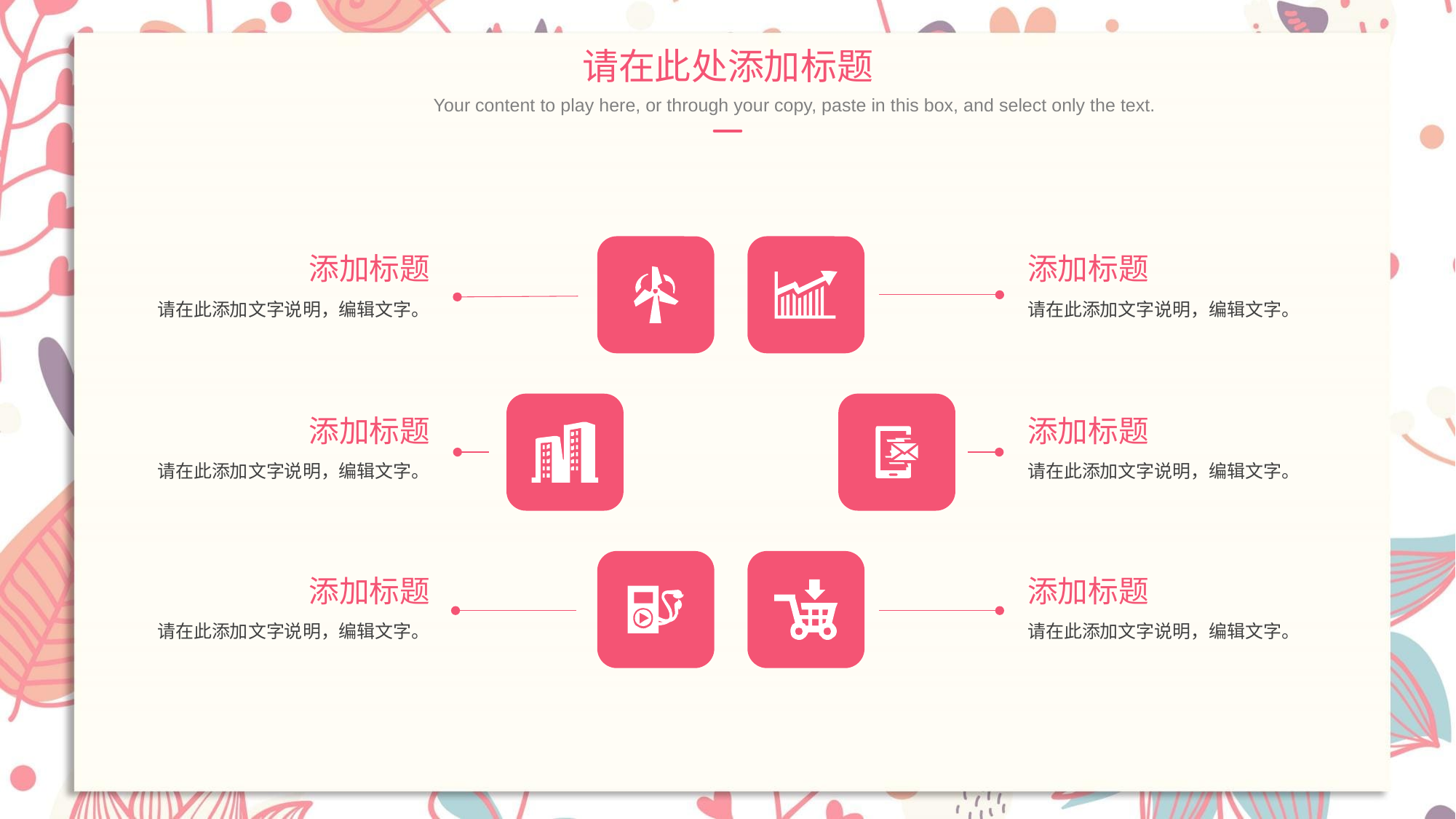

请在此处添加标题
Your content to play here, or through your copy, paste in this box, and select only the text.

添加标题
添加标题

请在此添加文字说明，编辑文字。
请在此添加文字说明，编辑文字。

添加标题
添加标题

请在此添加文字说明，编辑文字。
请在此添加文字说明，编辑文字。

添加标题
添加标题

请在此添加文字说明，编辑文字。
请在此添加文字说明，编辑文字。